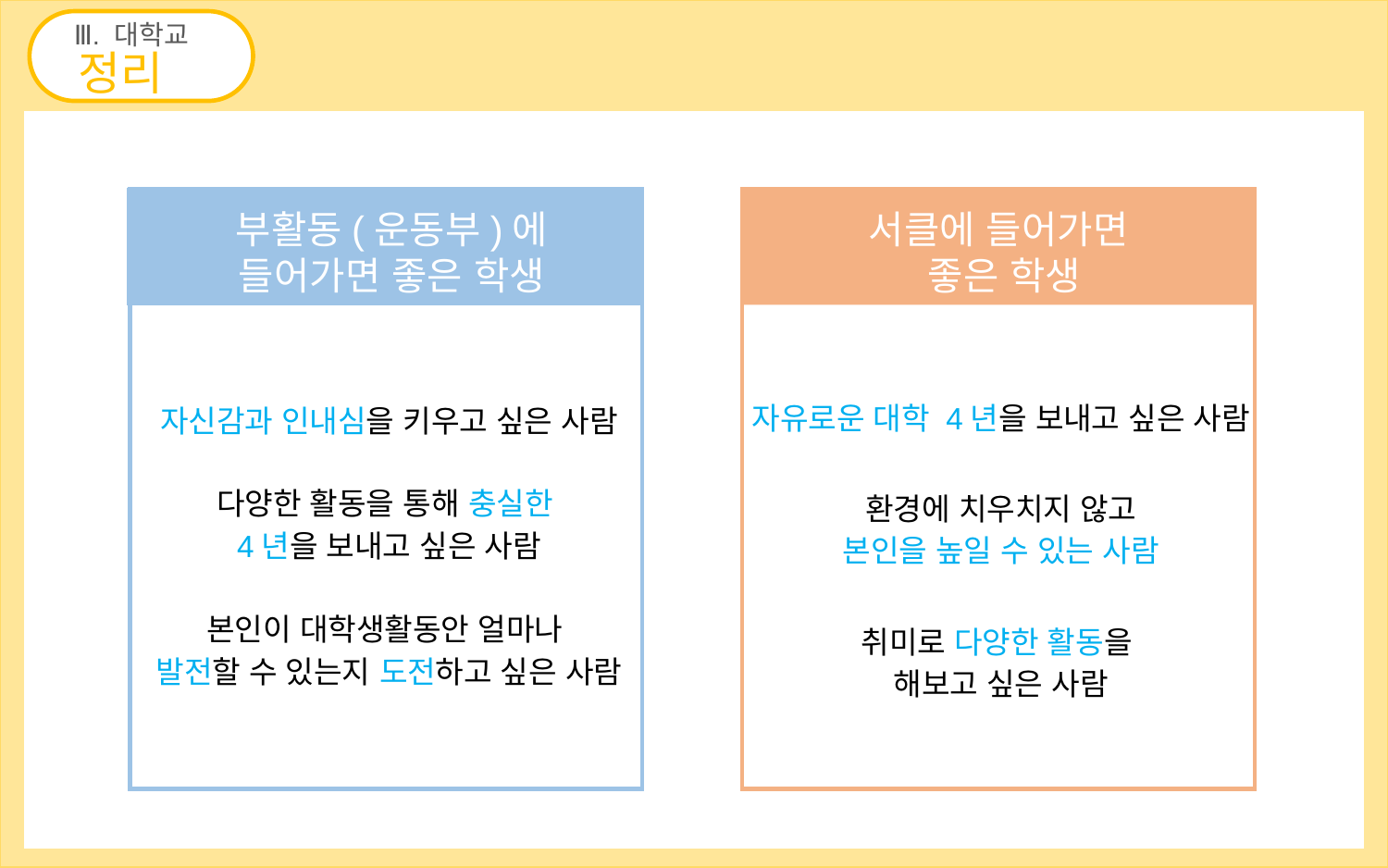

Ⅲ. 대학교
정리

부활동(운동부)에 들어가면 좋은 학생
서클에 들어가면
좋은 학생
자유로운 대학 4년을 보내고 싶은 사람
자신감과 인내심을 키우고 싶은 사람
다양한 활동을 통해 충실한
4년을 보내고 싶은 사람
환경에 치우치지 않고
본인을 높일 수 있는 사람
본인이 대학생활동안 얼마나
발전할 수 있는지 도전하고 싶은 사람
취미로 다양한 활동을
해보고 싶은 사람